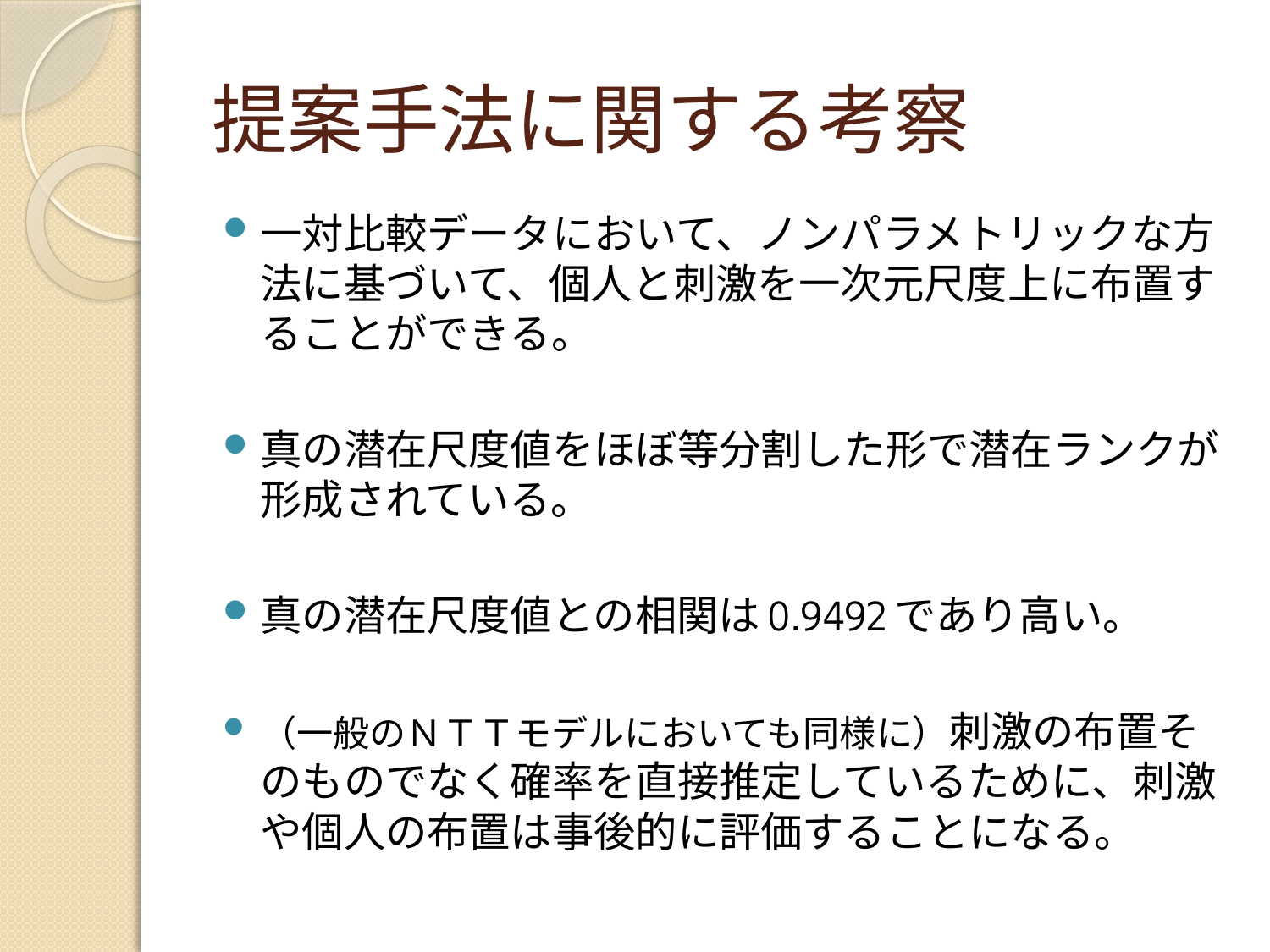

# 提案手法に関する考察
一対比較データにおいて、ノンパラメトリックな方法に基づいて、個人と刺激を一次元尺度上に布置することができる。

真の潜在尺度値をほぼ等分割した形で潜在ランクが形成されている。

真の潜在尺度値との相関は0.9492であり高い。

（一般のＮＴＴモデルにおいても同様に）刺激の布置そのものでなく確率を直接推定しているために、刺激や個人の布置は事後的に評価することになる。